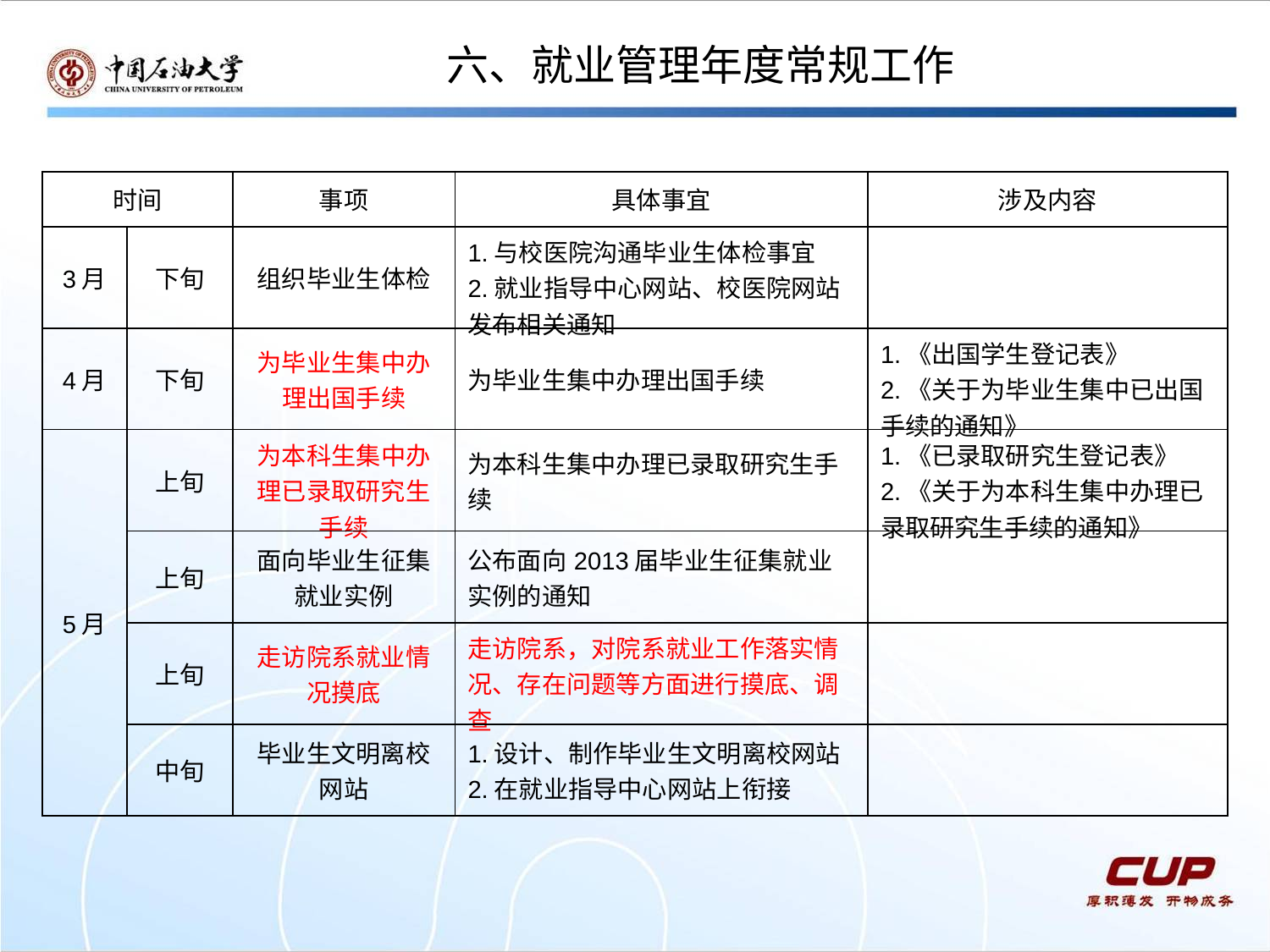

六、就业管理年度常规工作
| 时间 |  | 事项 | 具体事宜 | 涉及内容 |
| --- | --- | --- | --- | --- |
| 3月 | 下旬 | 组织毕业生体检 | 1.与校医院沟通毕业生体检事宜 2.就业指导中心网站、校医院网站发布相关通知 |  |
| 4月 | 下旬 | 为毕业生集中办理出国手续 | 为毕业生集中办理出国手续 | 1.《出国学生登记表》 2.《关于为毕业生集中已出国手续的通知》 |
| 5月 | 上旬 | 为本科生集中办理已录取研究生手续 | 为本科生集中办理已录取研究生手续 | 1.《已录取研究生登记表》 2.《关于为本科生集中办理已录取研究生手续的通知》 |
|  | 上旬 | 面向毕业生征集就业实例 | 公布面向2013届毕业生征集就业实例的通知 |  |
|  | 上旬 | 走访院系就业情况摸底 | 走访院系，对院系就业工作落实情况、存在问题等方面进行摸底、调查 |  |
|  | 中旬 | 毕业生文明离校网站 | 1.设计、制作毕业生文明离校网站 2.在就业指导中心网站上衔接 |  |